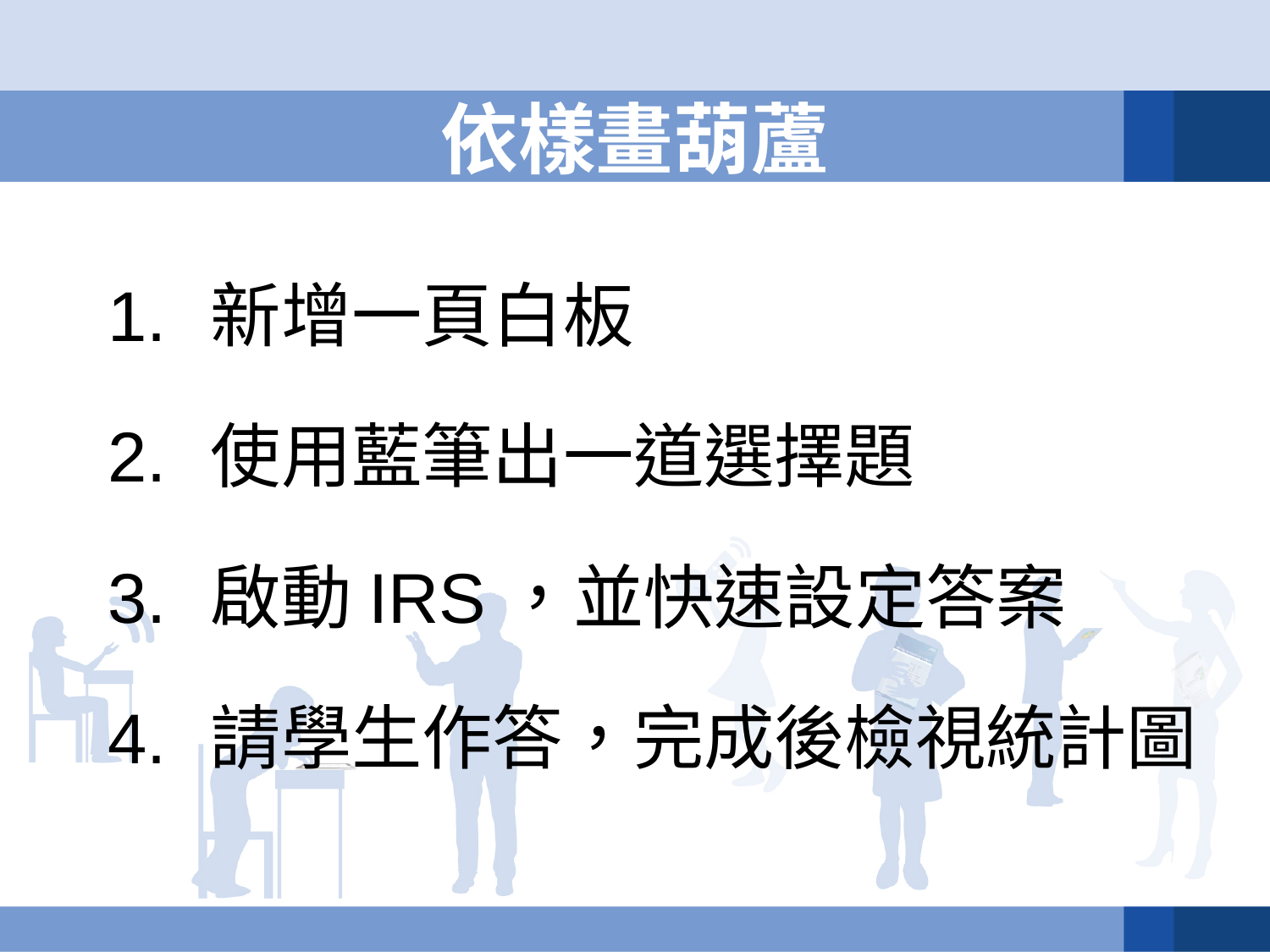

# 依樣畫葫蘆
新增一頁白板
使用藍筆出一道選擇題
啟動IRS，並快速設定答案
請學生作答，完成後檢視統計圖